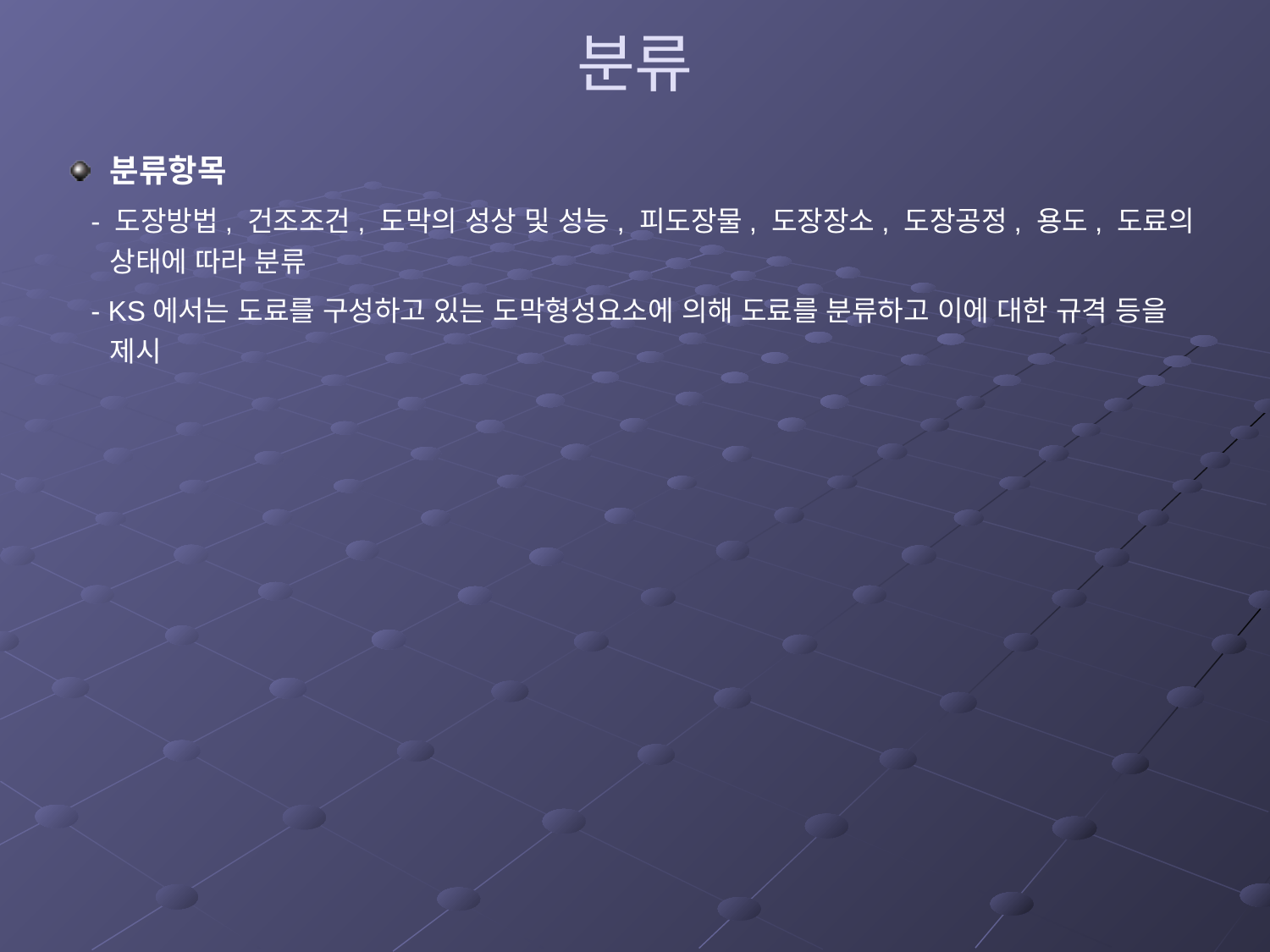

# 분류
분류항목
   - 도장방법, 건조조건, 도막의 성상 및 성능, 피도장물, 도장장소, 도장공정, 용도, 도료의 상태에 따라 분류
   - KS에서는 도료를 구성하고 있는 도막형성요소에 의해 도료를 분류하고 이에 대한 규격 등을 제시